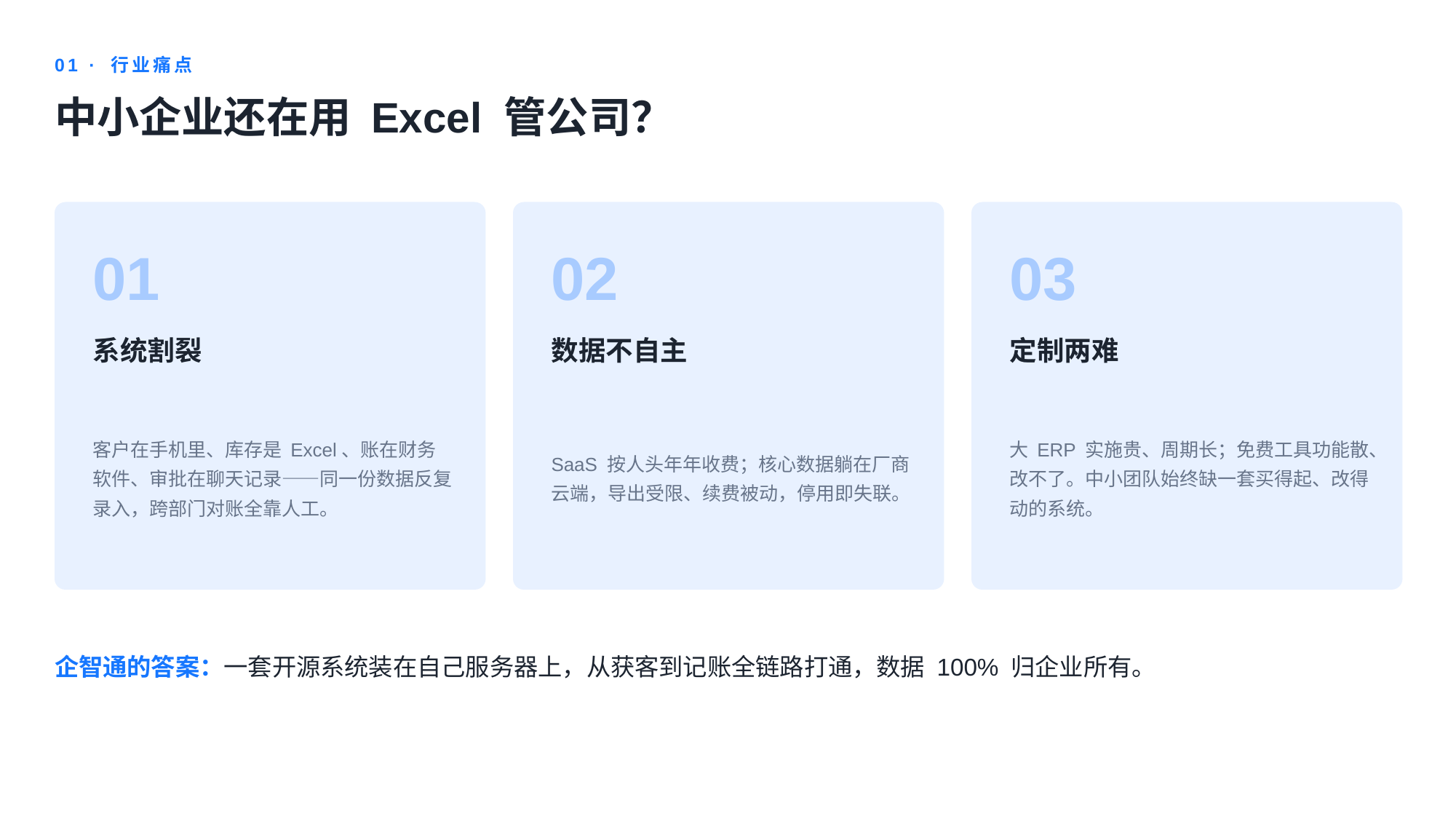

01 · 行业痛点
中小企业还在用 Excel 管公司？

01
02
03
系统割裂
数据不自主
定制两难
客户在手机里、库存是 Excel、账在财务软件、审批在聊天记录——同一份数据反复录入，跨部门对账全靠人工。
SaaS 按人头年年收费；核心数据躺在厂商云端，导出受限、续费被动，停用即失联。
大 ERP 实施贵、周期长；免费工具功能散、改不了。中小团队始终缺一套买得起、改得动的系统。
企智通的答案：一套开源系统装在自己服务器上，从获客到记账全链路打通，数据 100% 归企业所有。